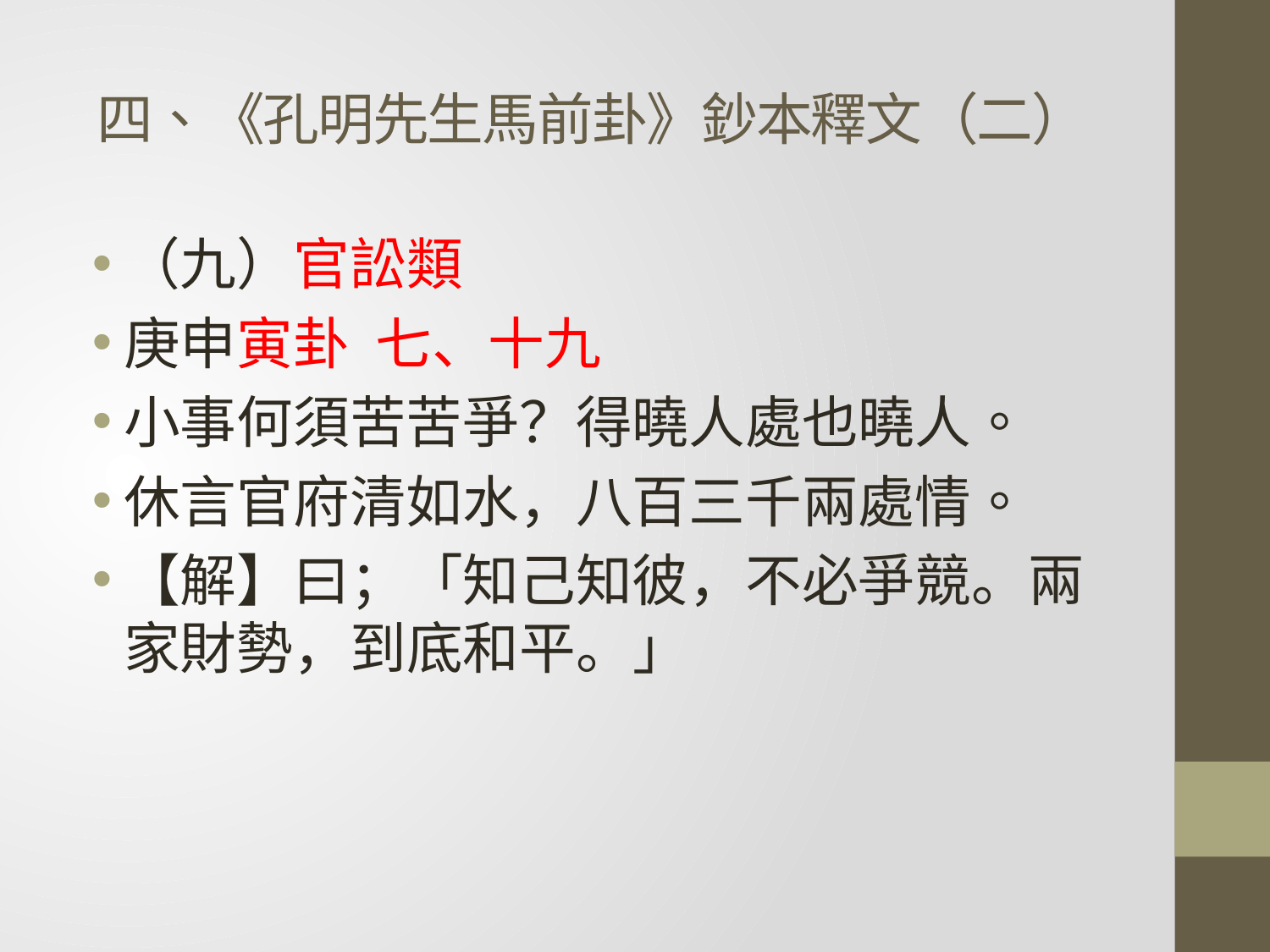

# 四、《孔明先生馬前卦》鈔本釋文（二）
（九）官訟類
庚申寅卦  七、十九
小事何須苦苦爭？得曉人處也曉人。
休言官府清如水，八百三千兩處情。
【解】曰；「知己知彼，不必爭競。兩家財勢，到底和平。」